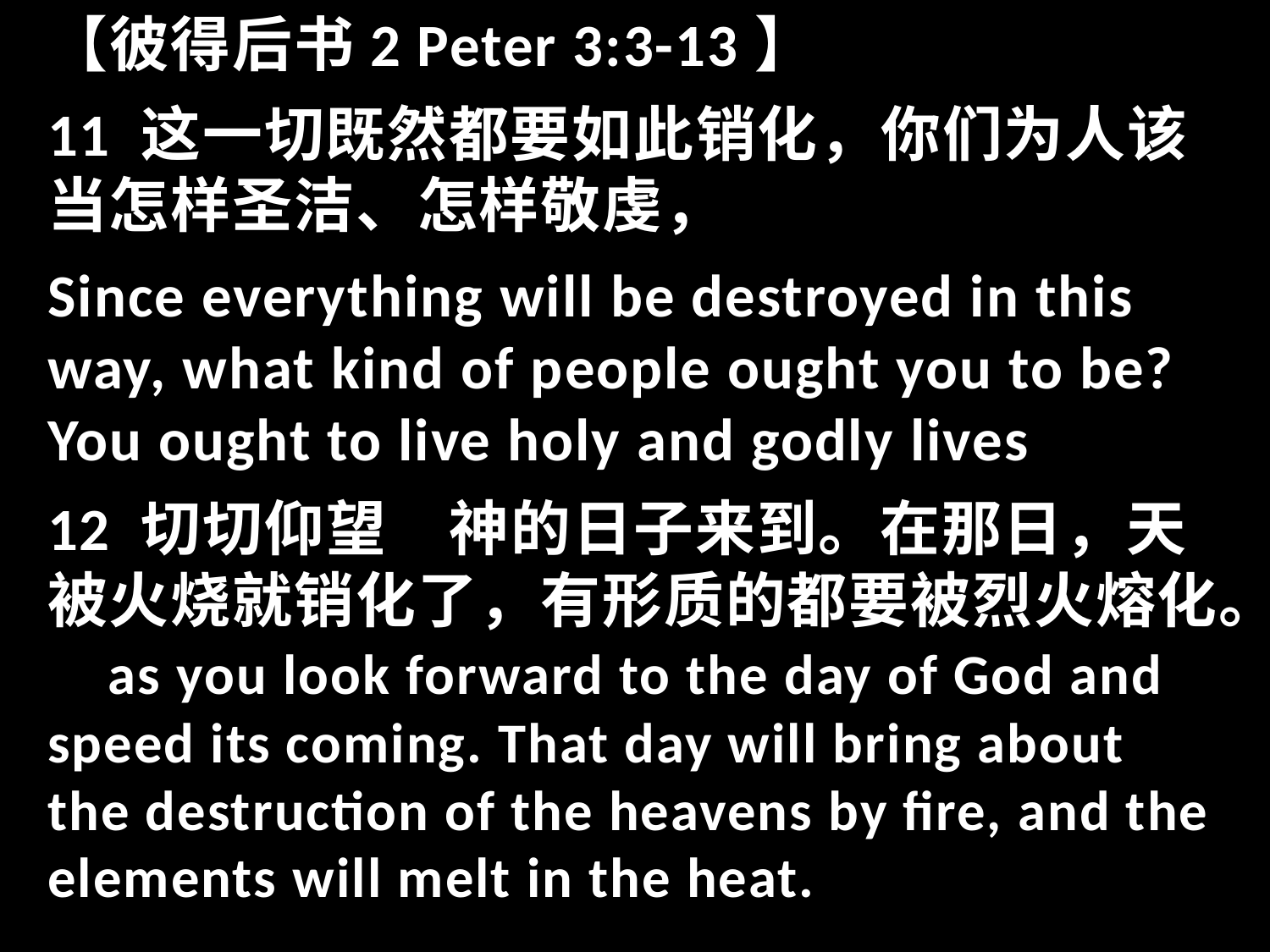

【彼得后书2 Peter 3:3-13】
11 这一切既然都要如此销化，你们为人该当怎样圣洁、怎样敬虔，
Since everything will be destroyed in this way, what kind of people ought you to be? You ought to live holy and godly lives
12 切切仰望　神的日子来到。在那日，天被火烧就销化了，有形质的都要被烈火熔化。   as you look forward to the day of God and speed its coming. That day will bring about the destruction of the heavens by fire, and the elements will melt in the heat.